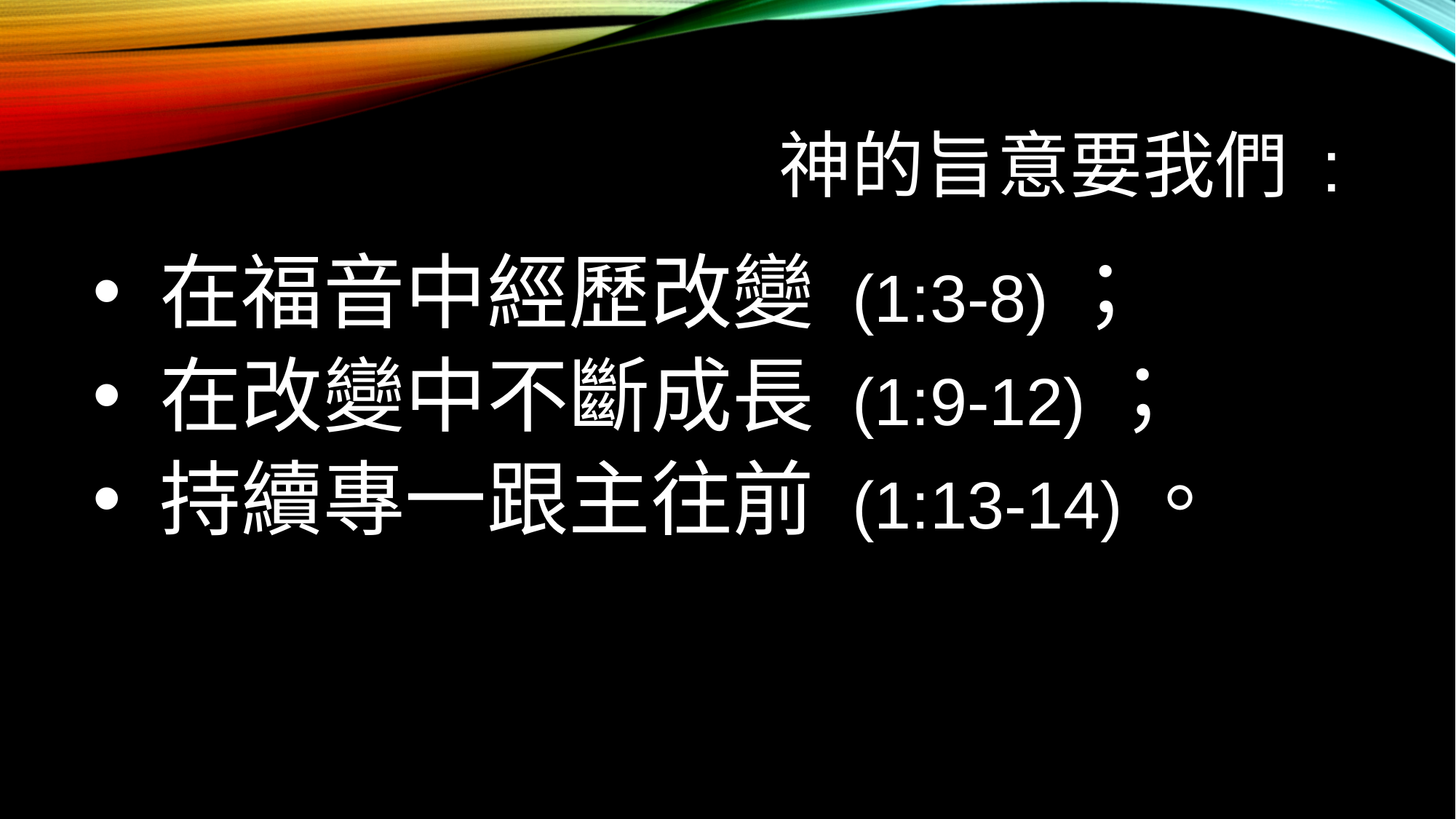

# 神的旨意要我們 :
 在福音中經歷改變 (1:3-8)；
 在改變中不斷成長 (1:9-12)；
 持續專一跟主往前 (1:13-14)。